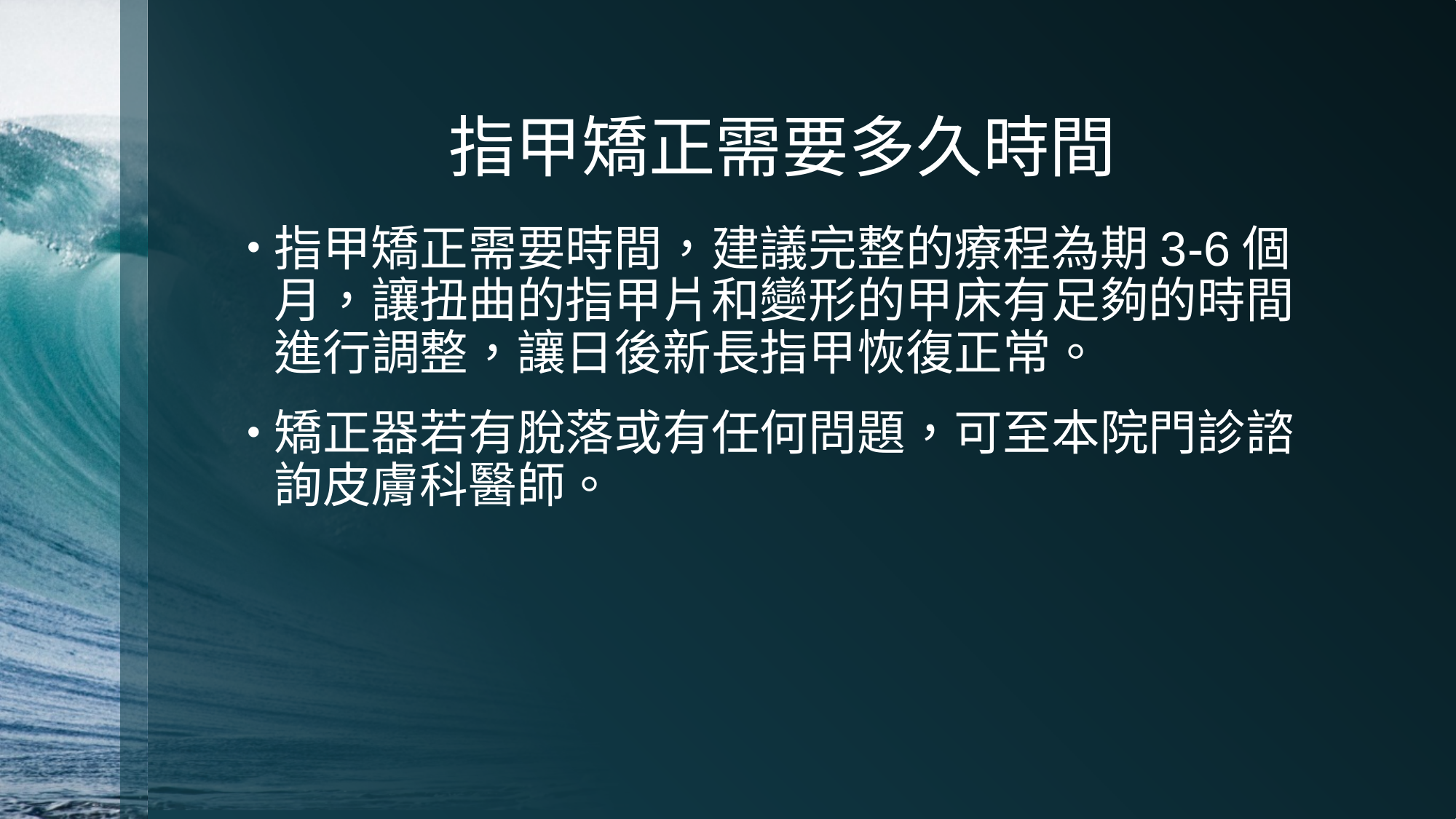

# 指甲矯正需要多久時間
指甲矯正需要時間，建議完整的療程為期3-6個月，讓扭曲的指甲片和變形的甲床有足夠的時間進行調整，讓日後新長指甲恢復正常。
矯正器若有脫落或有任何問題，可至本院門診諮詢皮膚科醫師。